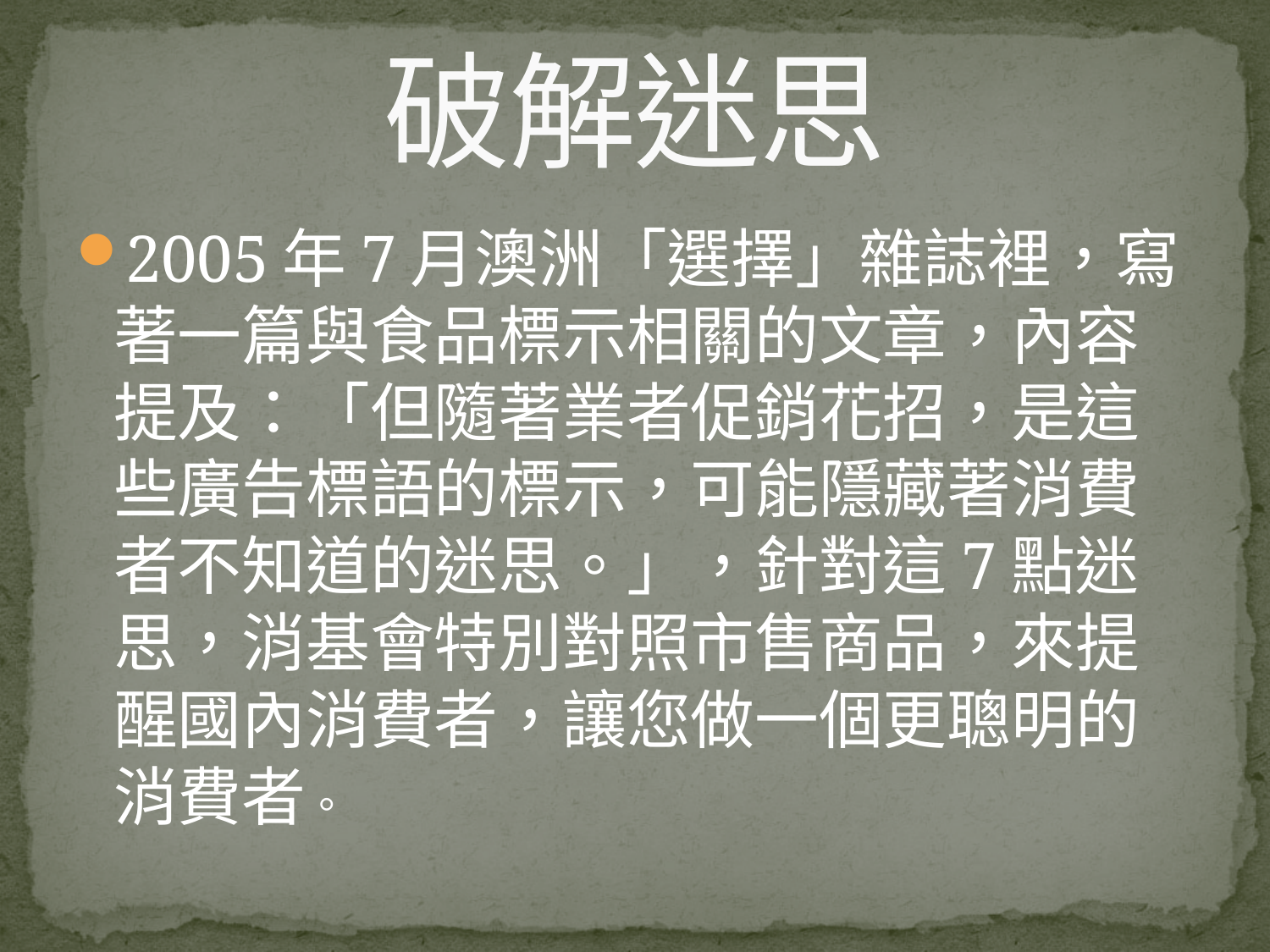

# 破解迷思
2005年7月澳洲「選擇」雜誌裡，寫著一篇與食品標示相關的文章，內容提及：「但隨著業者促銷花招，是這些廣告標語的標示，可能隱藏著消費者不知道的迷思。」，針對這7點迷思，消基會特別對照市售商品，來提醒國內消費者，讓您做一個更聰明的消費者。